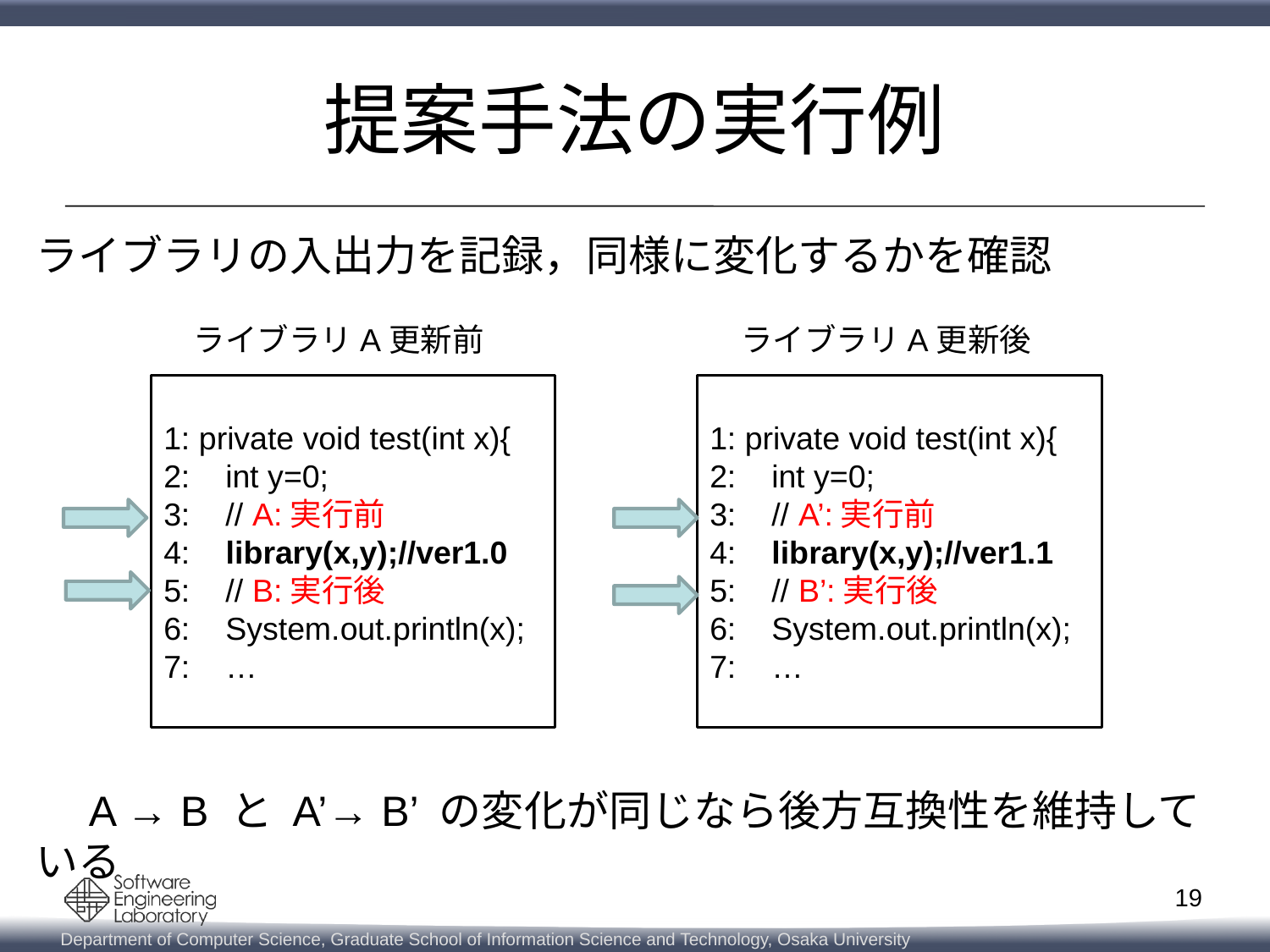

# 提案手法の実行例
ライブラリの入出力を記録，同様に変化するかを確認

　A → B と A’→ B’ の変化が同じなら後方互換性を維持している

ライブラリA更新前
ライブラリA更新後
1: private void test(int x){
2:    int y=0;
3:    // A:実行前
4:    library(x,y);//ver1.0
5:    // B:実行後
6:    System.out.println(x);
7:    …
1: private void test(int x){
2:    int y=0;
3:    // A’:実行前
4:    library(x,y);//ver1.1
5:    // B’:実行後
6:    System.out.println(x);
7:    …

19